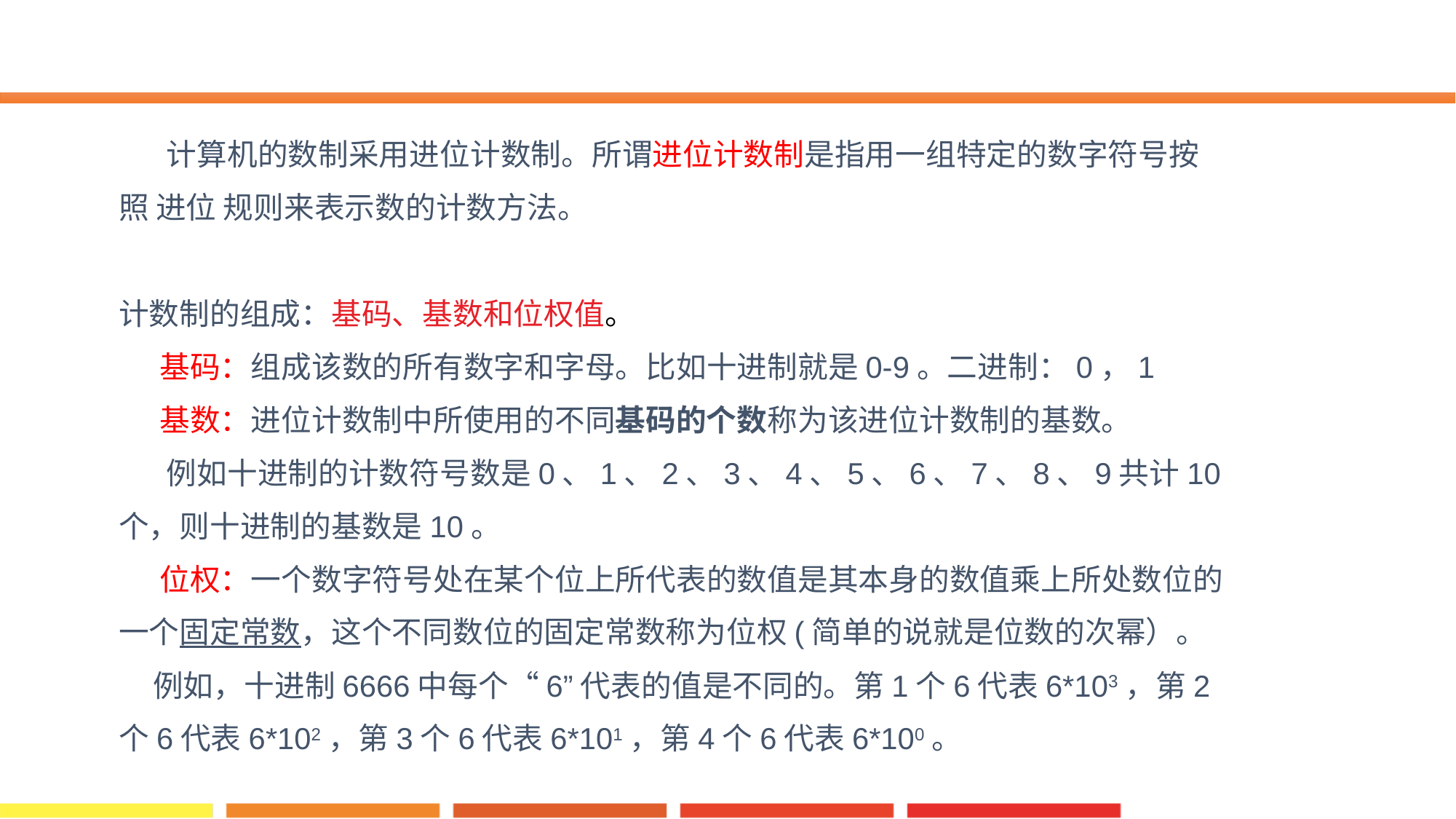

计算机的数制采用进位计数制。所谓进位计数制是指用一组特定的数字符号按照 进位 规则来表示数的计数方法。

计数制的组成：基码、基数和位权值。
     基码：组成该数的所有数字和字母。比如十进制就是0-9。二进制：0，1
     基数：进位计数制中所使用的不同基码的个数称为该进位计数制的基数。
      例如十进制的计数符号数是0、1、2、3、4、5、6、7、8、9共计10个，则十进制的基数是10。
     位权：一个数字符号处在某个位上所代表的数值是其本身的数值乘上所处数位的一个固定常数，这个不同数位的固定常数称为位权(简单的说就是位数的次幂）。
    例如，十进制6666中每个“6”代表的值是不同的。第1个6代表6*103，第2个6代表6*102，第3个6代表6*101，第4个6代表6*100。